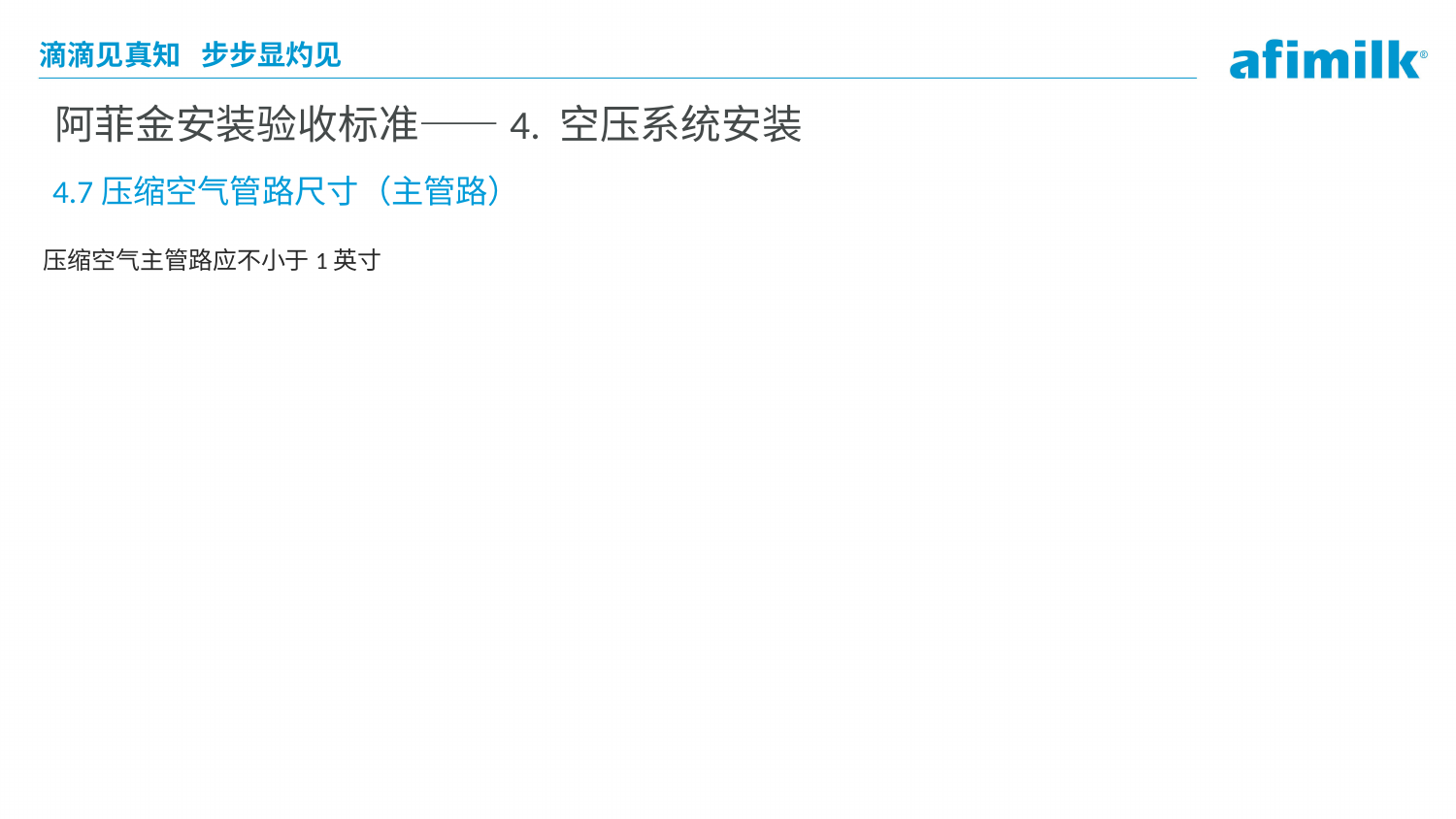

阿菲金安装验收标准——4. 空压系统安装
4.7压缩空气管路尺寸（主管路）

压缩空气主管路应不小于1英寸